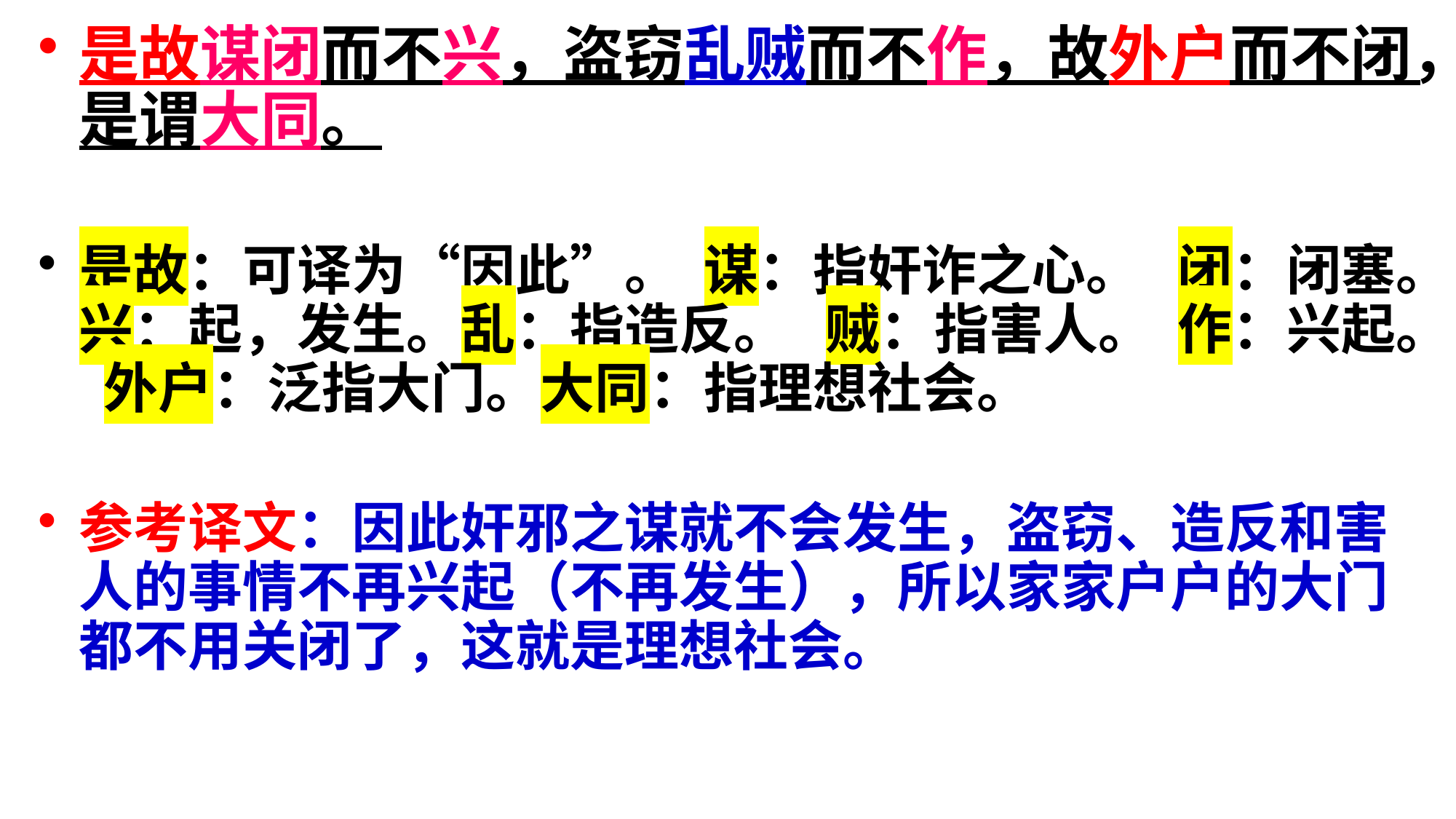

是故谋闭而不兴，盗窃乱贼而不作，故外户而不闭，是谓大同。

是故：可译为“因此”。  谋：指奸诈之心。   闭：闭塞。兴：起，发生。乱：指造反。   贼：指害人。  作：兴起。  外户：泛指大门。大同：指理想社会。

参考译文：因此奸邪之谋就不会发生，盗窃、造反和害人的事情不再兴起（不再发生），所以家家户户的大门都不用关闭了，这就是理想社会。